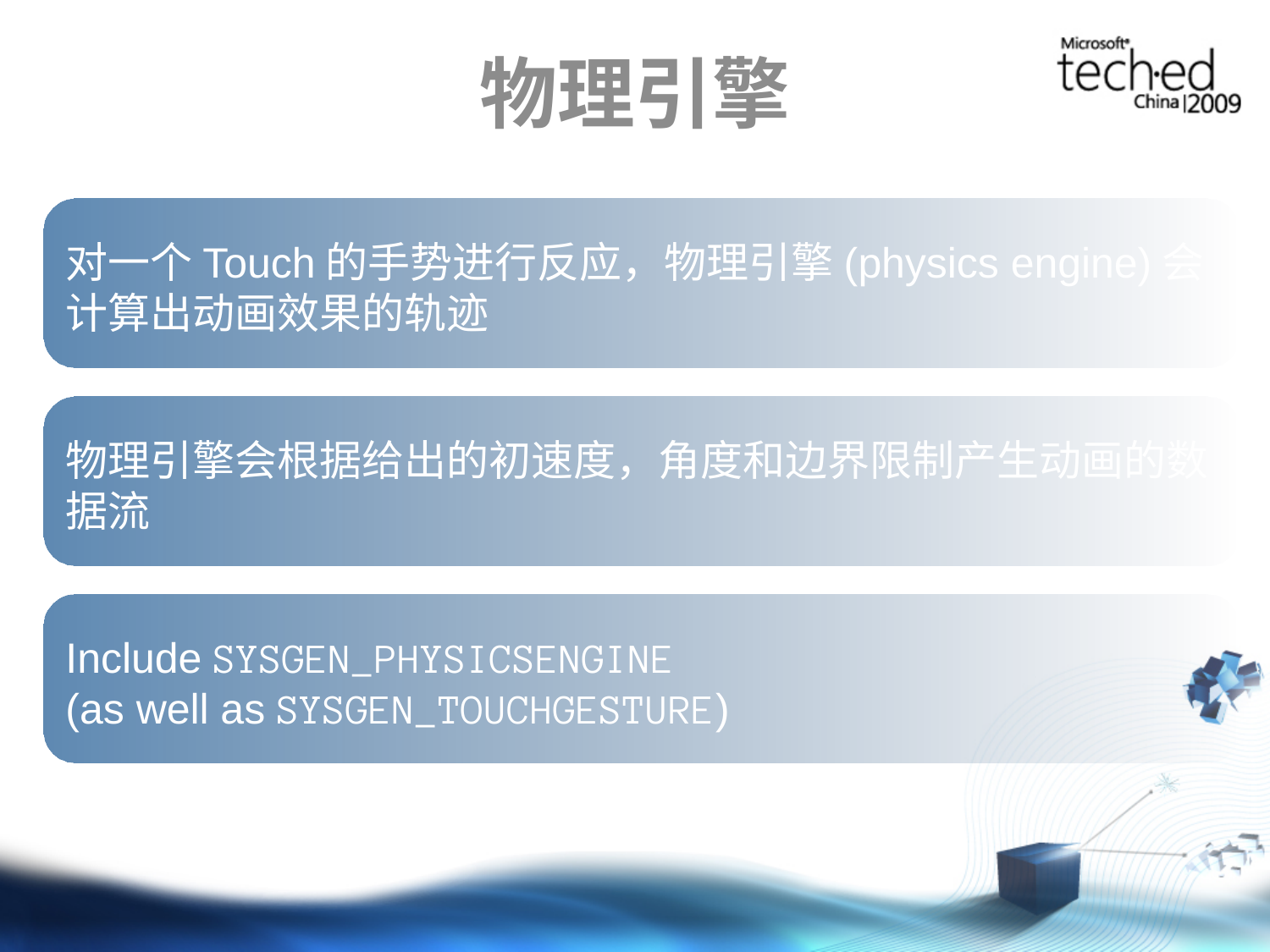

# 物理引擎
对一个Touch的手势进行反应，物理引擎(physics engine)会 计算出动画效果的轨迹
物理引擎会根据给出的初速度，角度和边界限制产生动画的数据流
Include SYSGEN_PHYSICSENGINE
(as well as SYSGEN_TOUCHGESTURE)